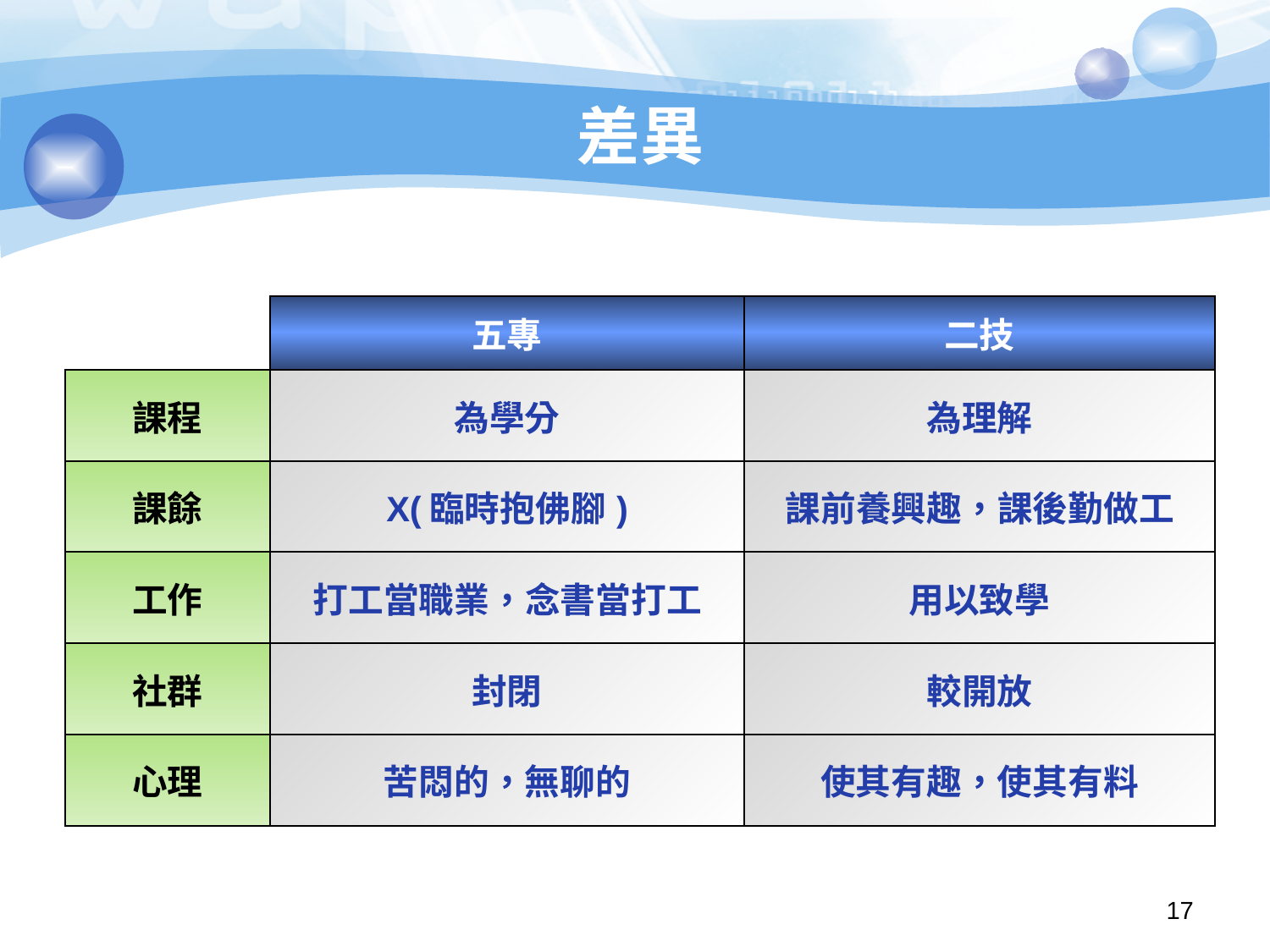

# 差異
|  | 五專 | 二技 |
| --- | --- | --- |
| 課程 | 為學分 | 為理解 |
| 課餘 | X(臨時抱佛腳) | 課前養興趣，課後勤做工 |
| 工作 | 打工當職業，念書當打工 | 用以致學 |
| 社群 | 封閉 | 較開放 |
| 心理 | 苦悶的，無聊的 | 使其有趣，使其有料 |
17